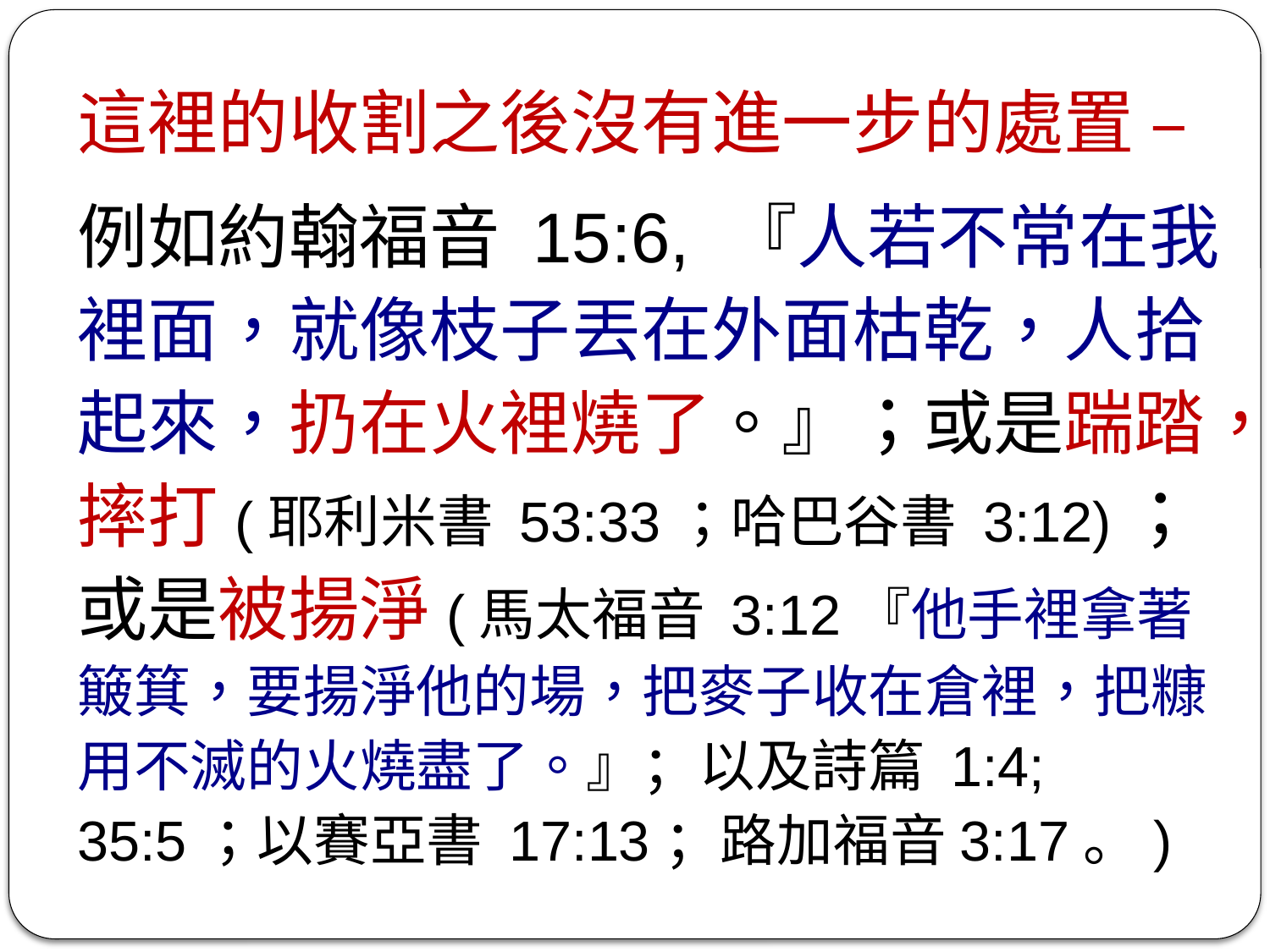

這裡的收割之後沒有進一步的處置 –
例如約翰福音 15:6, 『人若不常在我裡面，就像枝子丟在外面枯乾，人拾起來，扔在火裡燒了。』；或是踹踏，摔打(耶利米書 53:33；哈巴谷書 3:12)；或是被揚淨(馬太福音 3:12『他手裡拿著簸箕，要揚淨他的場，把麥子收在倉裡，把糠用不滅的火燒盡了。』；以及詩篇 1:4; 35:5；以賽亞書 17:13；路加福音3:17。)